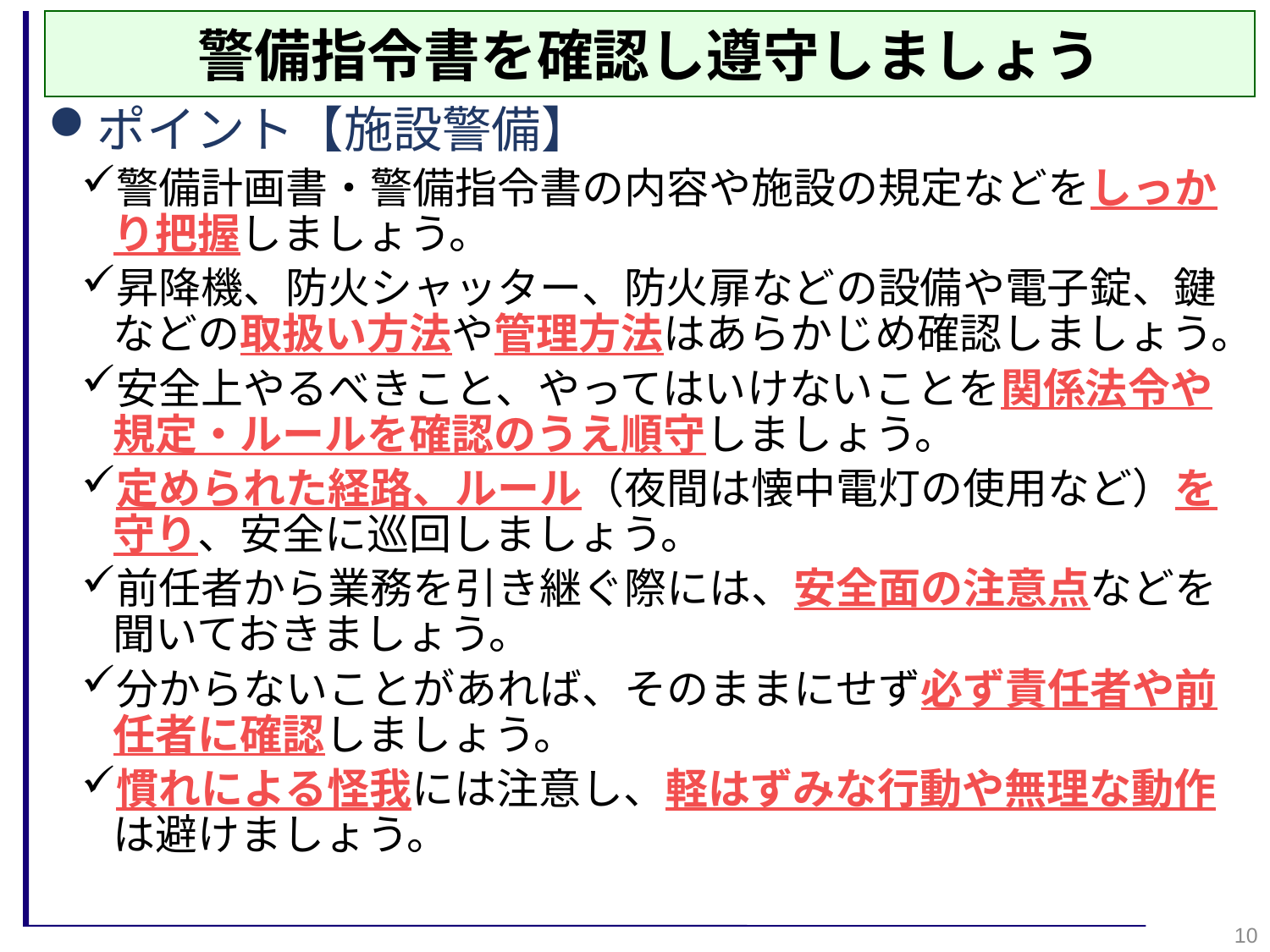

警備指令書を確認し遵守しましょう
ポイント【施設警備】
警備計画書・警備指令書の内容や施設の規定などをしっかり把握しましょう。
昇降機、防火シャッター、防火扉などの設備や電子錠、鍵などの取扱い方法や管理方法はあらかじめ確認しましょう。
安全上やるべきこと、やってはいけないことを関係法令や規定・ルールを確認のうえ順守しましょう。
定められた経路、ルール（夜間は懐中電灯の使用など）を守り、安全に巡回しましょう。
前任者から業務を引き継ぐ際には、安全面の注意点などを聞いておきましょう。
分からないことがあれば、そのままにせず必ず責任者や前任者に確認しましょう。
慣れによる怪我には注意し、軽はずみな行動や無理な動作は避けましょう。
10